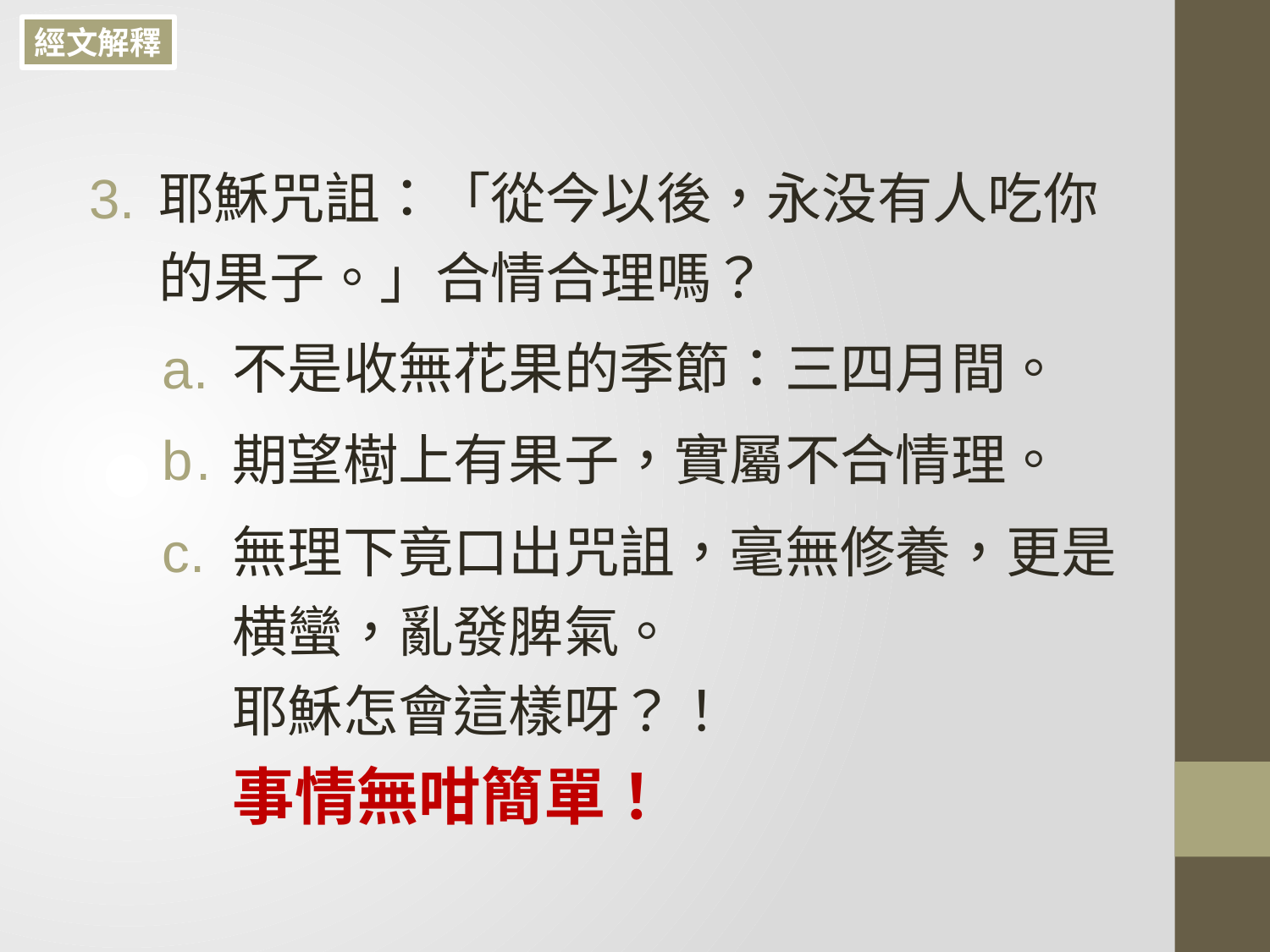

經文解釋
耶穌咒詛：「從今以後，永没有人吃你的果子。」合情合理嗎？
不是收無花果的季節：三四月間。
期望樹上有果子，實屬不合情理。
無理下竟口出咒詛，毫無修養，更是横蠻，亂發脾氣。
耶穌怎會這樣呀？！
事情無咁簡單！